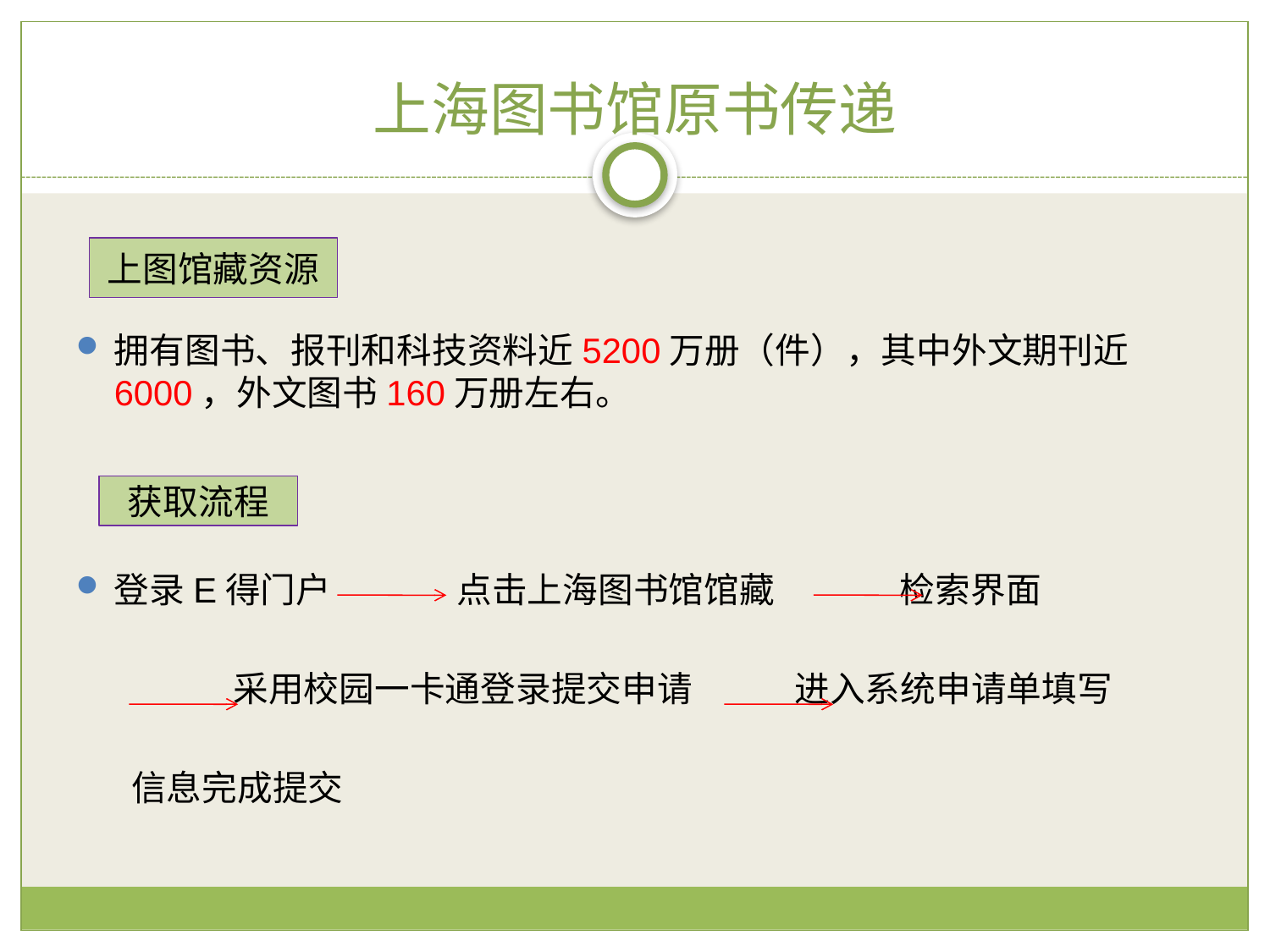

# 上海图书馆原书传递

拥有图书、报刊和科技资料近5200万册（件），其中外文期刊近6000，外文图书160万册左右。

登录E得门户                点击上海图书馆馆藏                检索界面

                   采用校园一卡通登录提交申请             进入系统申请单填写

      信息完成提交
上图馆藏资源
获取流程